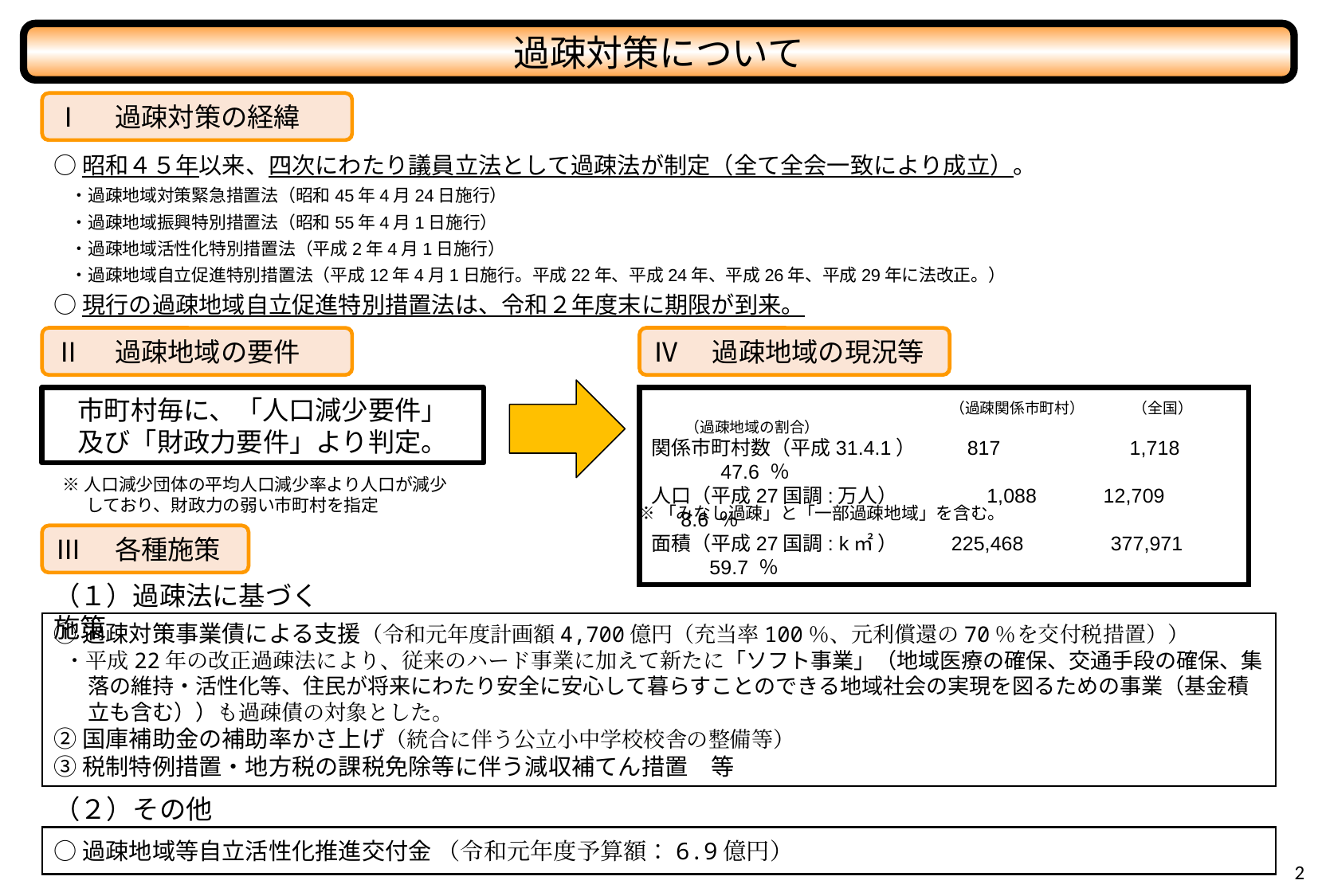

過疎対策について
Ⅰ　過疎対策の経緯
○昭和４５年以来、四次にわたり議員立法として過疎法が制定（全て全会一致により成立）。
　・過疎地域対策緊急措置法（昭和45年4月24日施行）
　・過疎地域振興特別措置法（昭和55年4月1日施行）
　・過疎地域活性化特別措置法（平成2年4月1日施行）
　・過疎地域自立促進特別措置法（平成12年4月1日施行。平成22年、平成24年、平成26年、平成29年に法改正。）
○現行の過疎地域自立促進特別措置法は、令和２年度末に期限が到来。
Ⅱ　過疎地域の要件
Ⅳ　過疎地域の現況等

市町村毎に、「人口減少要件」
及び「財政力要件」より判定。
　　　　　　　　　　　　　　 　（過疎関係市町村）　　　 （全国）　　　　 （過疎地域の割合）
関係市町村数（平成31.4.1）      　817　　　　　　1,718　　　　　 47.6 ％
人口（平成27国調:万人） 　　　　1,088            12,709          　 8.6 ％
面積（平成27国調: k㎡ ）  　　225,468　 　　   377,971 　 　   　59.7 ％
※人口減少団体の平均人口減少率より人口が減少しており、財政力の弱い市町村を指定
※「みなし過疎」と「一部過疎地域」を含む。
Ⅲ　各種施策
（１）過疎法に基づく施策
①過疎対策事業債による支援（令和元年度計画額4,700億円（充当率100％、元利償還の70％を交付税措置））
 ・平成22年の改正過疎法により、従来のハード事業に加えて新たに「ソフト事業」（地域医療の確保、交通手段の確保、集落の維持・活性化等、住民が将来にわたり安全に安心して暮らすことのできる地域社会の実現を図るための事業（基金積立も含む））も過疎債の対象とした。
②国庫補助金の補助率かさ上げ（統合に伴う公立小中学校校舎の整備等）
③税制特例措置・地方税の課税免除等に伴う減収補てん措置　等
（２）その他
○過疎地域等自立活性化推進交付金 （令和元年度予算額：6.9億円）
2